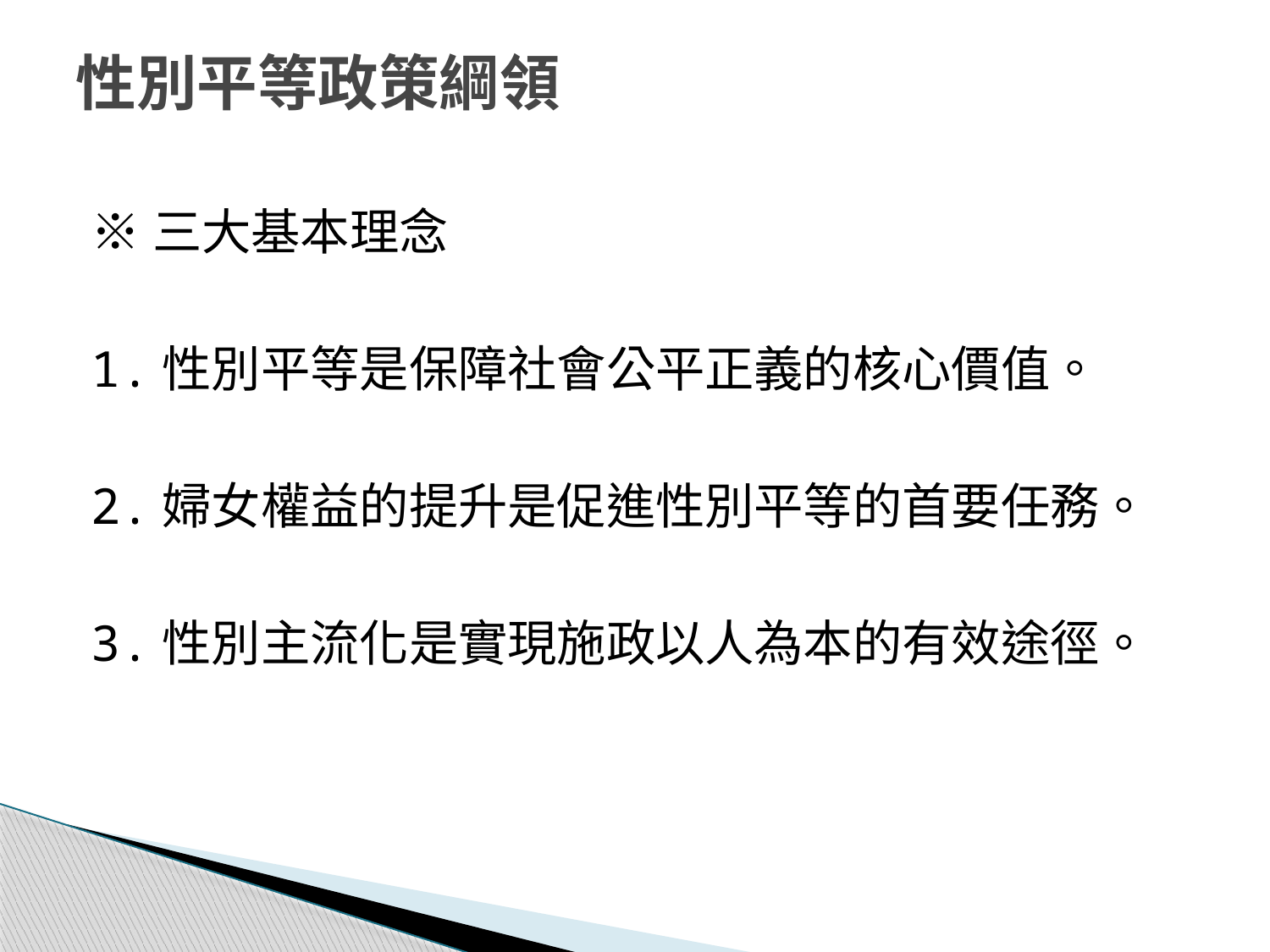

# 性別平等政策綱領
※三大基本理念

1.性別平等是保障社會公平正義的核心價值。

2.婦女權益的提升是促進性別平等的首要任務。

3.性別主流化是實現施政以人為本的有效途徑。